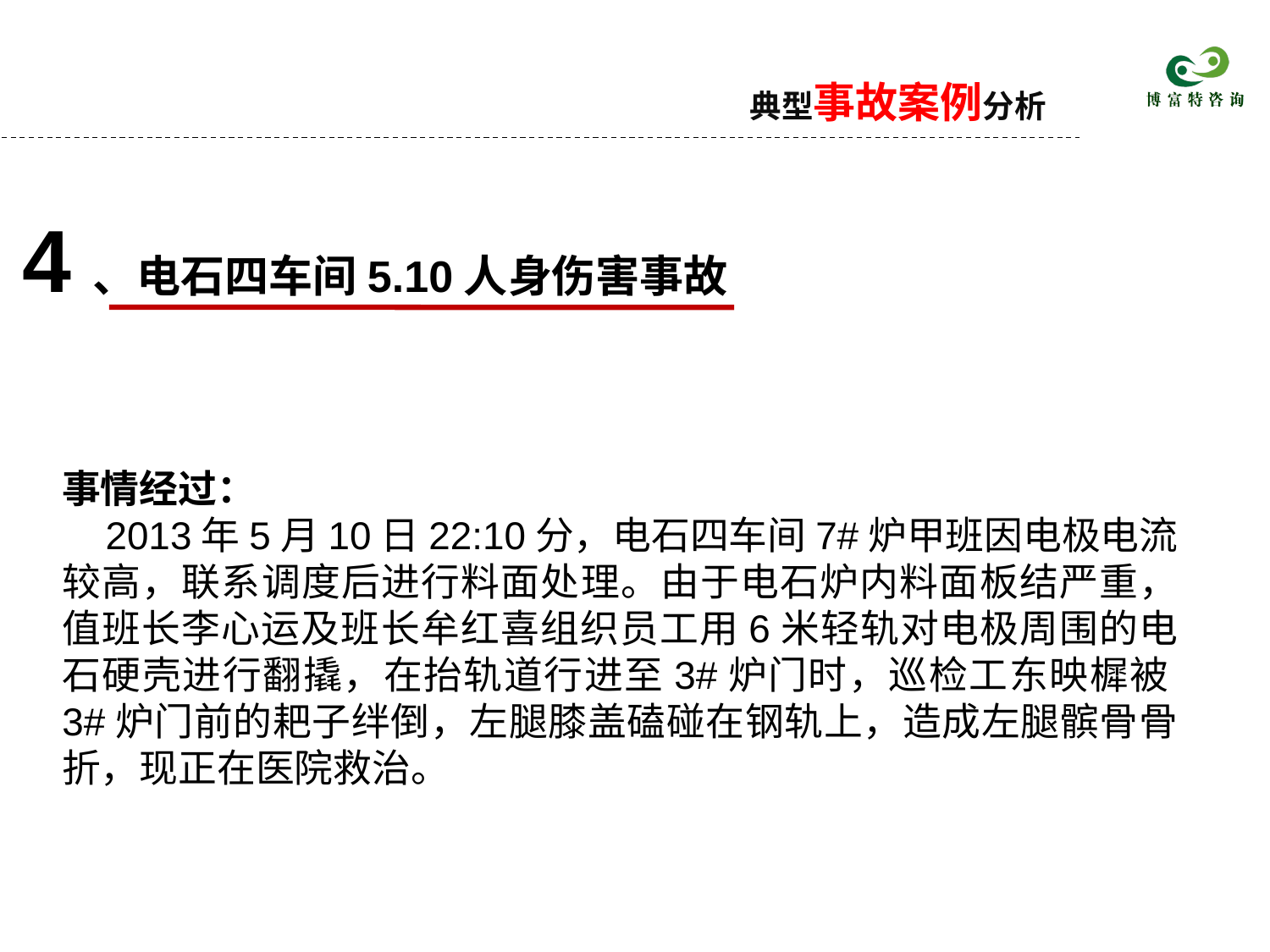

4、电石四车间5.10人身伤害事故

事情经过：
    2013年5月10日22:10分，电石四车间7#炉甲班因电极电流较高，联系调度后进行料面处理。由于电石炉内料面板结严重，值班长李心运及班长牟红喜组织员工用6米轻轨对电极周围的电石硬壳进行翻撬，在抬轨道行进至3#炉门时，巡检工东映樨被3#炉门前的耙子绊倒，左腿膝盖磕碰在钢轨上，造成左腿髌骨骨折，现正在医院救治。